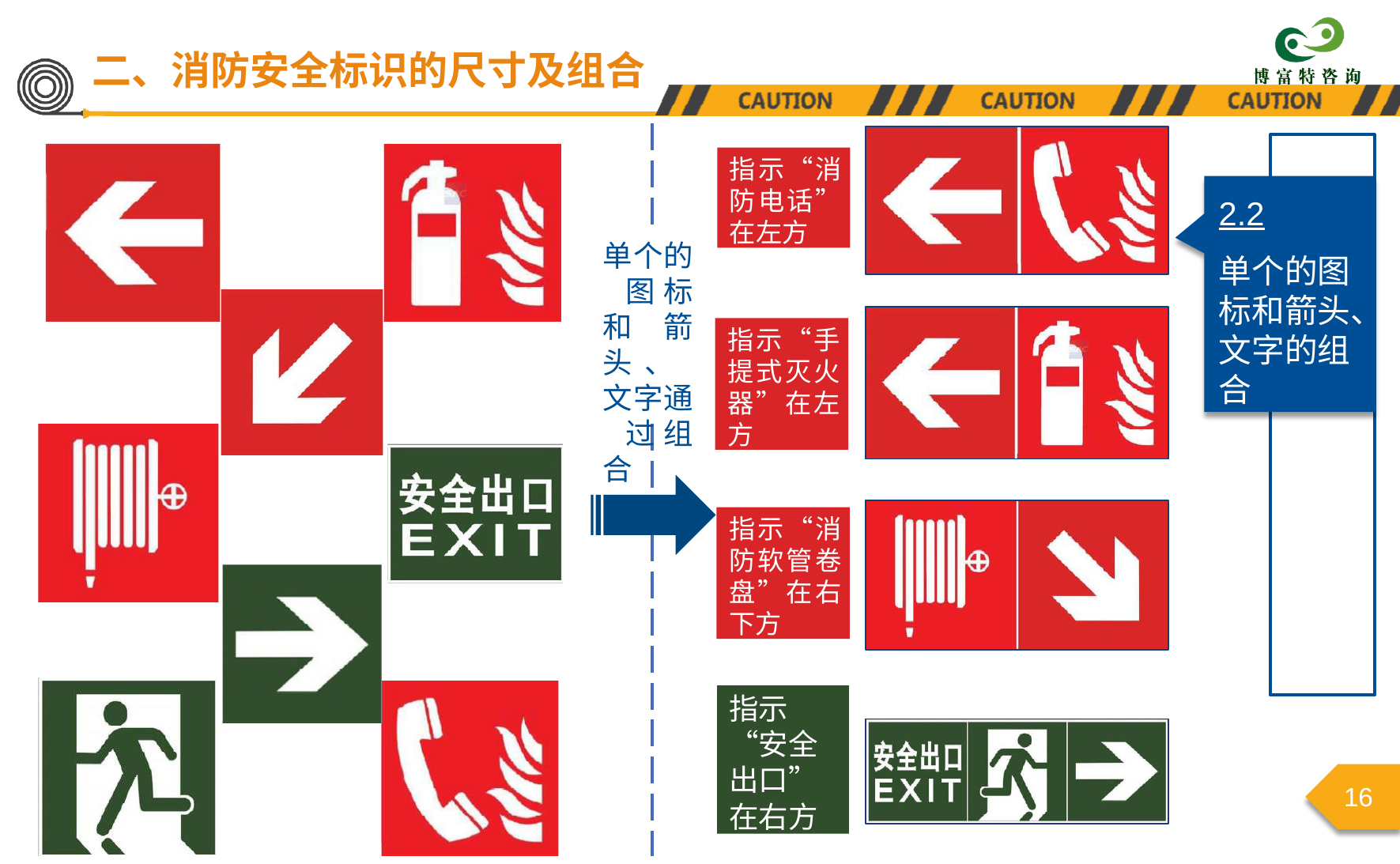

二、消防安全标识的尺寸及组合

指示“消  防电话”  在左方

2.2

单个的  图标和  箭头、  文字通  过组合
单个的图

标和箭头、

指示“手  提式灭火  器”在左  方
文字的组
合

指示“消  防软管卷  盘”在右  下方

指示  “安全
出口”
在右方

16